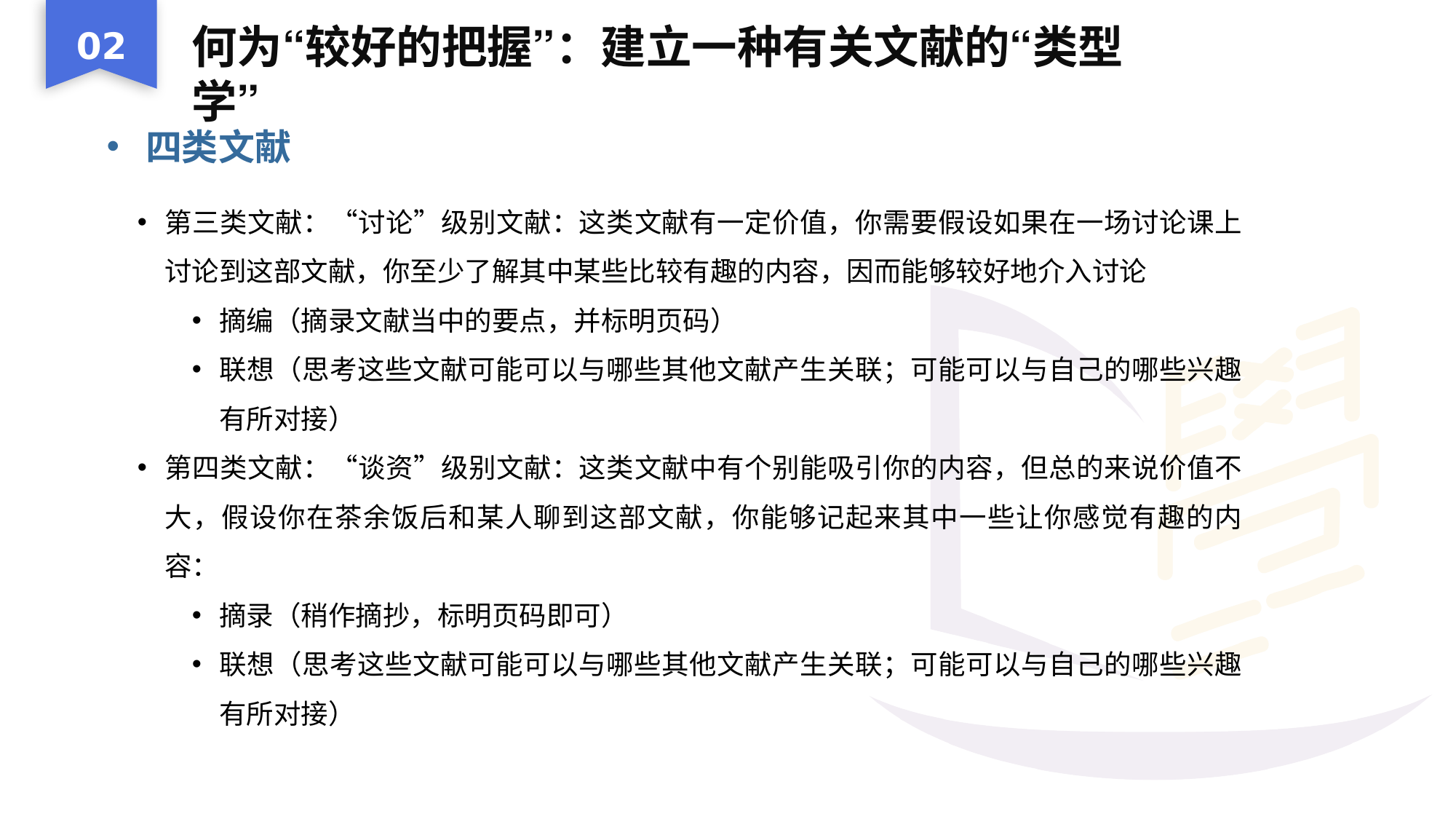

02
何为“较好的把握”：建立一种有关文献的“类型学”
四类文献
第三类文献：“讨论”级别文献：这类文献有一定价值，你需要假设如果在一场讨论课上讨论到这部文献，你至少了解其中某些比较有趣的内容，因而能够较好地介入讨论
摘编（摘录文献当中的要点，并标明页码）
联想（思考这些文献可能可以与哪些其他文献产生关联；可能可以与自己的哪些兴趣有所对接）
第四类文献：“谈资”级别文献：这类文献中有个别能吸引你的内容，但总的来说价值不大，假设你在茶余饭后和某人聊到这部文献，你能够记起来其中一些让你感觉有趣的内容：
摘录（稍作摘抄，标明页码即可）
联想（思考这些文献可能可以与哪些其他文献产生关联；可能可以与自己的哪些兴趣有所对接）